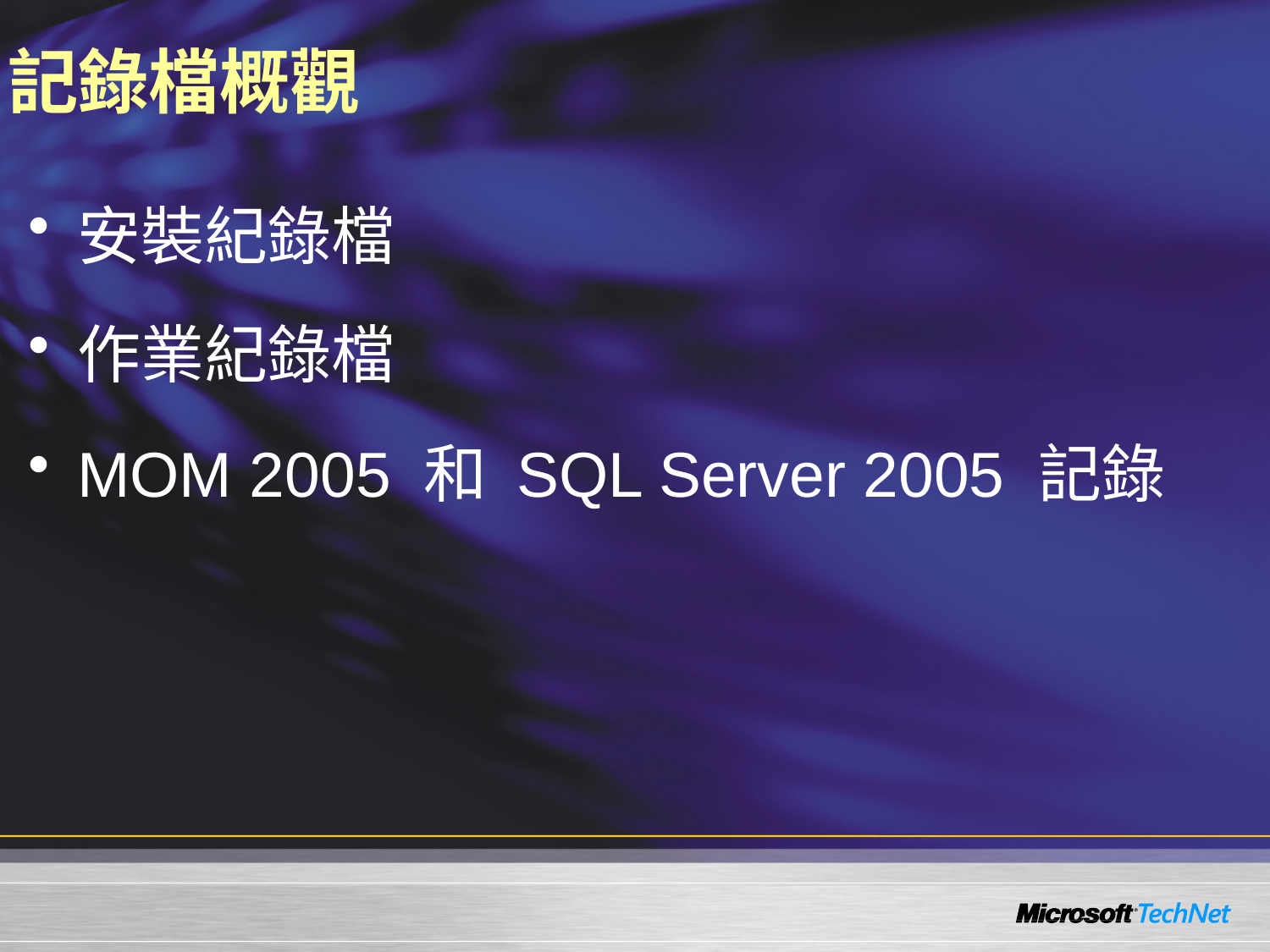

# 記錄檔概觀
安裝紀錄檔
作業紀錄檔
MOM 2005 和 SQL Server 2005 記錄